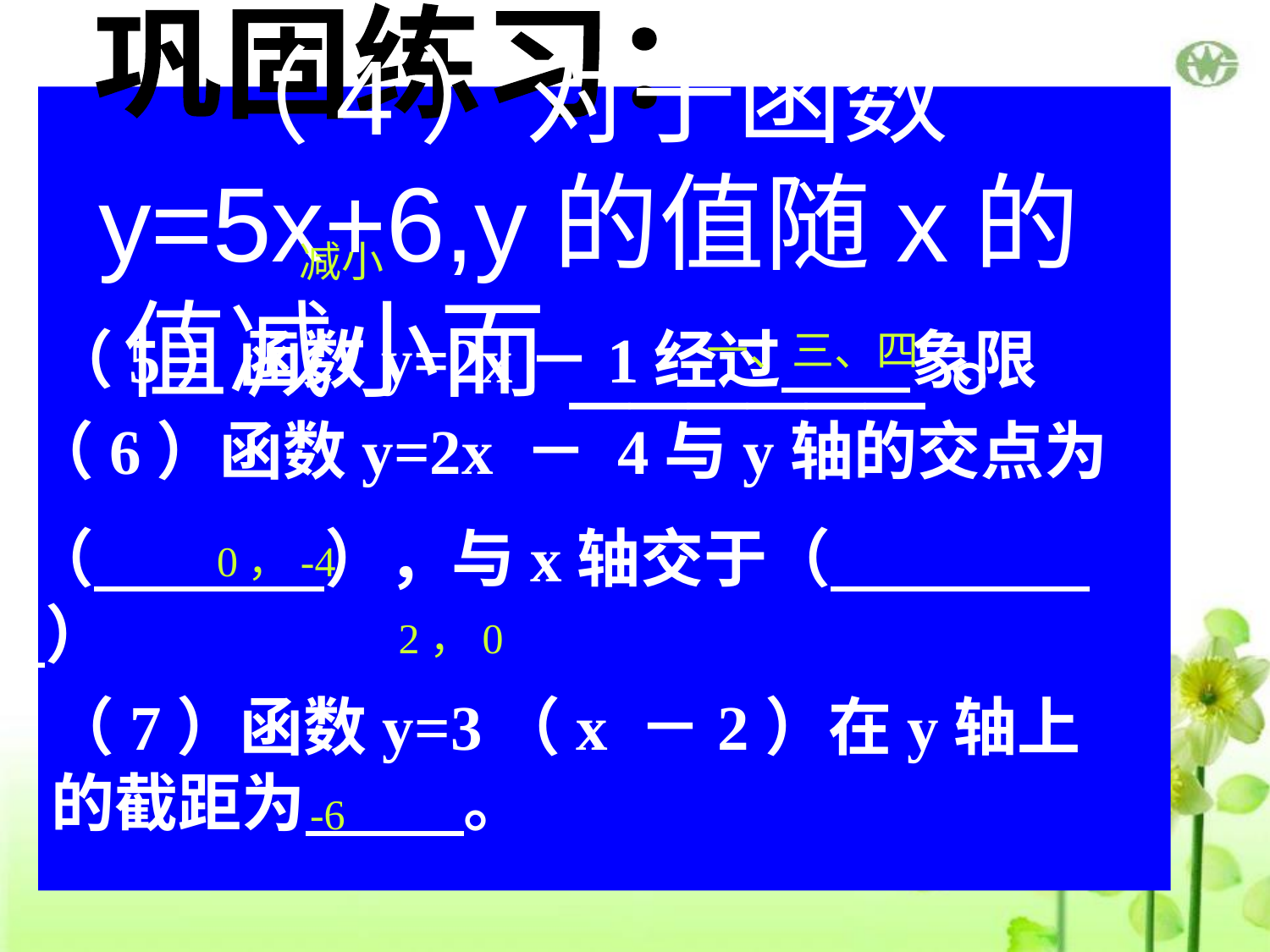

巩固练习：

# （4）对于函数y=5x+6,y的值随x的值减小而______。
减小
（5）函数y=2x－1经过         象限
一、三、四
（6）函数y=2x － 4与y轴的交点为
（                ），与x轴交于（                    ）
0，-4
2，0
（7）函数y=3（x －2）在y轴上的截距为           。
-6